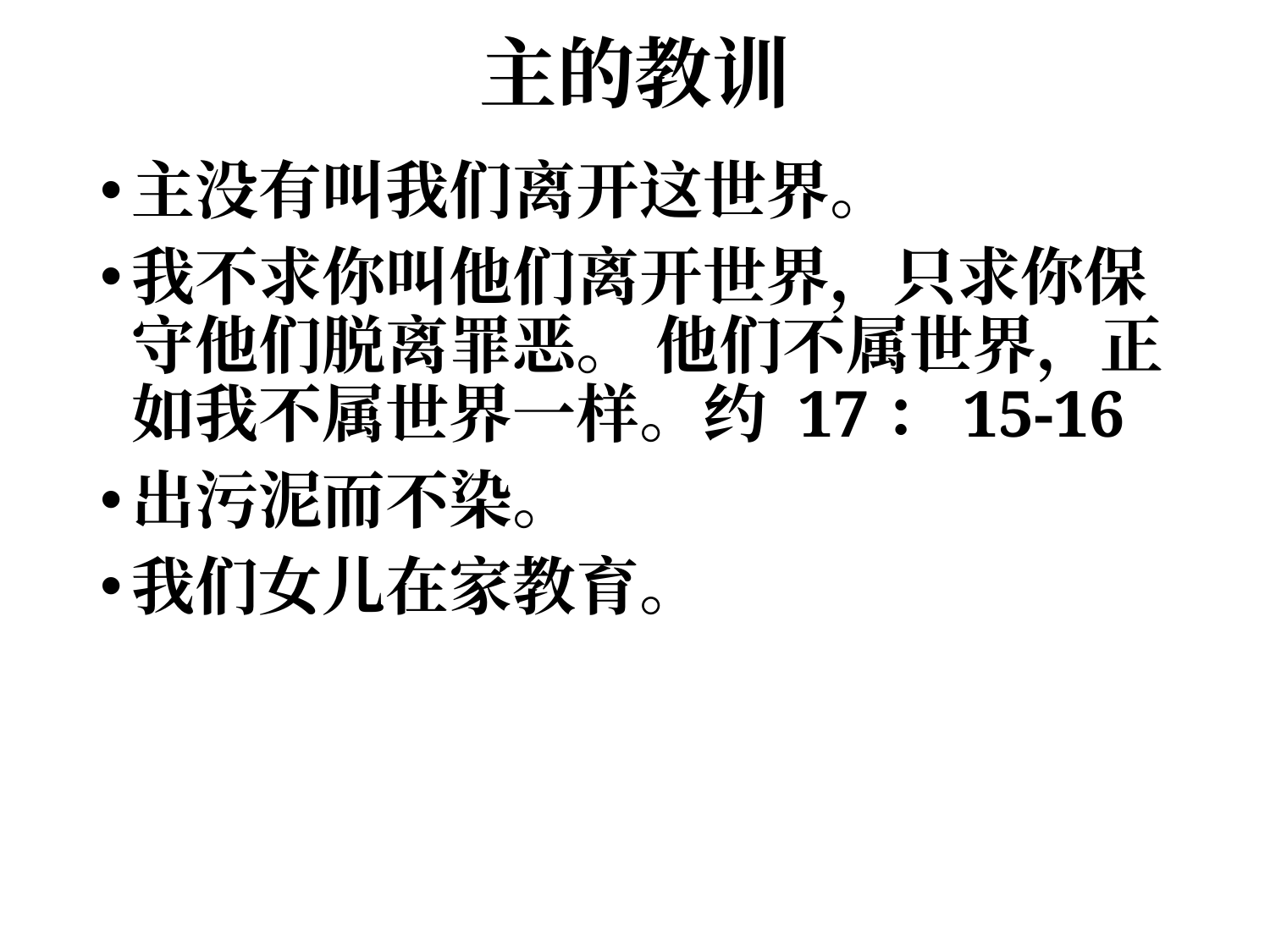

# 主的教训
主没有叫我们离开这世界。
我不求你叫他们离开世界，只求你保守他们脱离罪恶。 他们不属世界，正如我不属世界一样。约 17：15-16
出污泥而不染。
我们女儿在家教育。